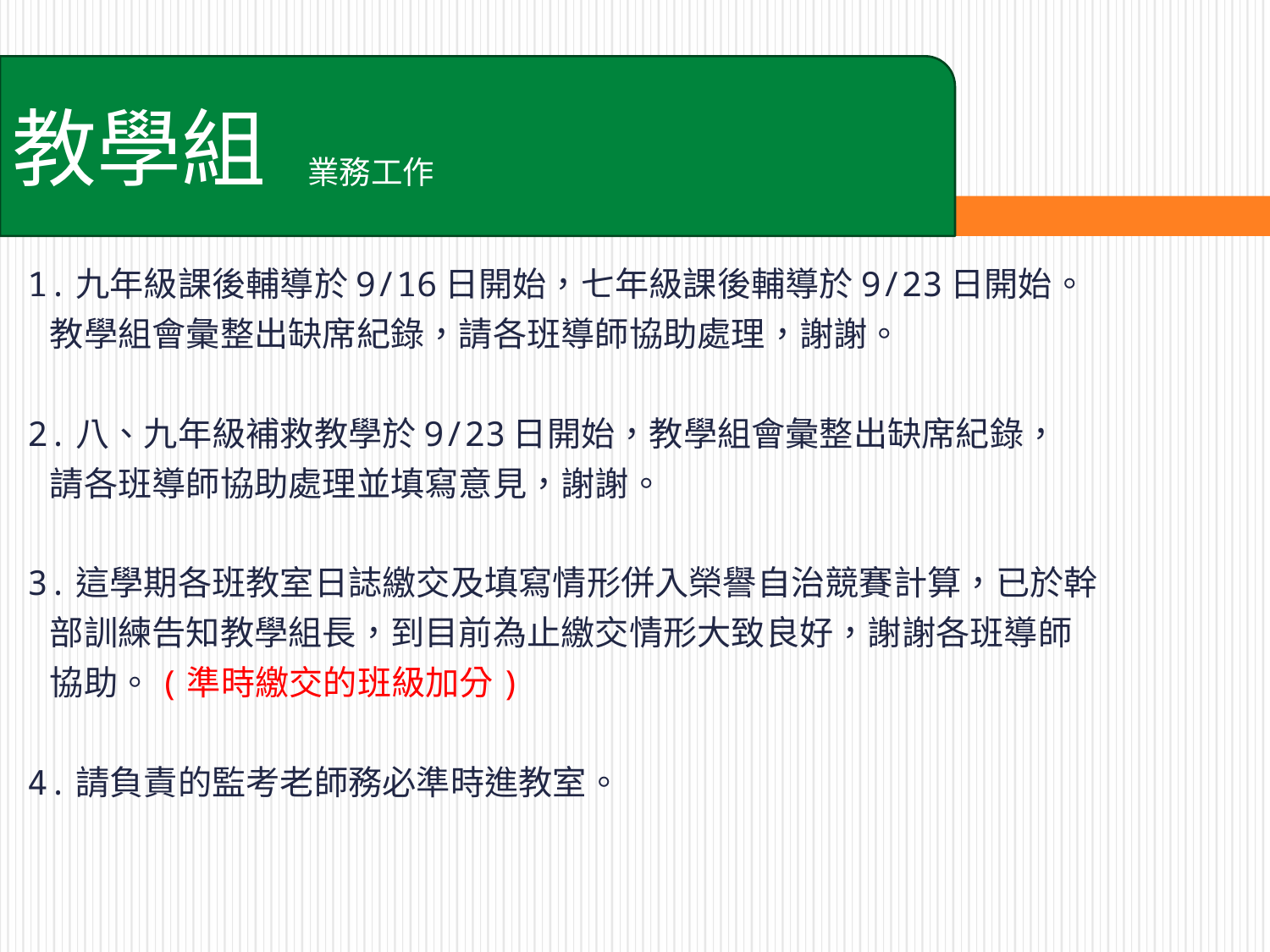

教學組
業務工作

1.九年級課後輔導於9/16日開始，七年級課後輔導於9/23日開始。
  教學組會彙整出缺席紀錄，請各班導師協助處理，謝謝。

2.八、九年級補救教學於9/23日開始，教學組會彙整出缺席紀錄，
  請各班導師協助處理並填寫意見，謝謝。

3.這學期各班教室日誌繳交及填寫情形併入榮譽自治競賽計算，已於幹
  部訓練告知教學組長，到目前為止繳交情形大致良好，謝謝各班導師
  協助。(準時繳交的班級加分)

4.請負責的監考老師務必準時進教室。